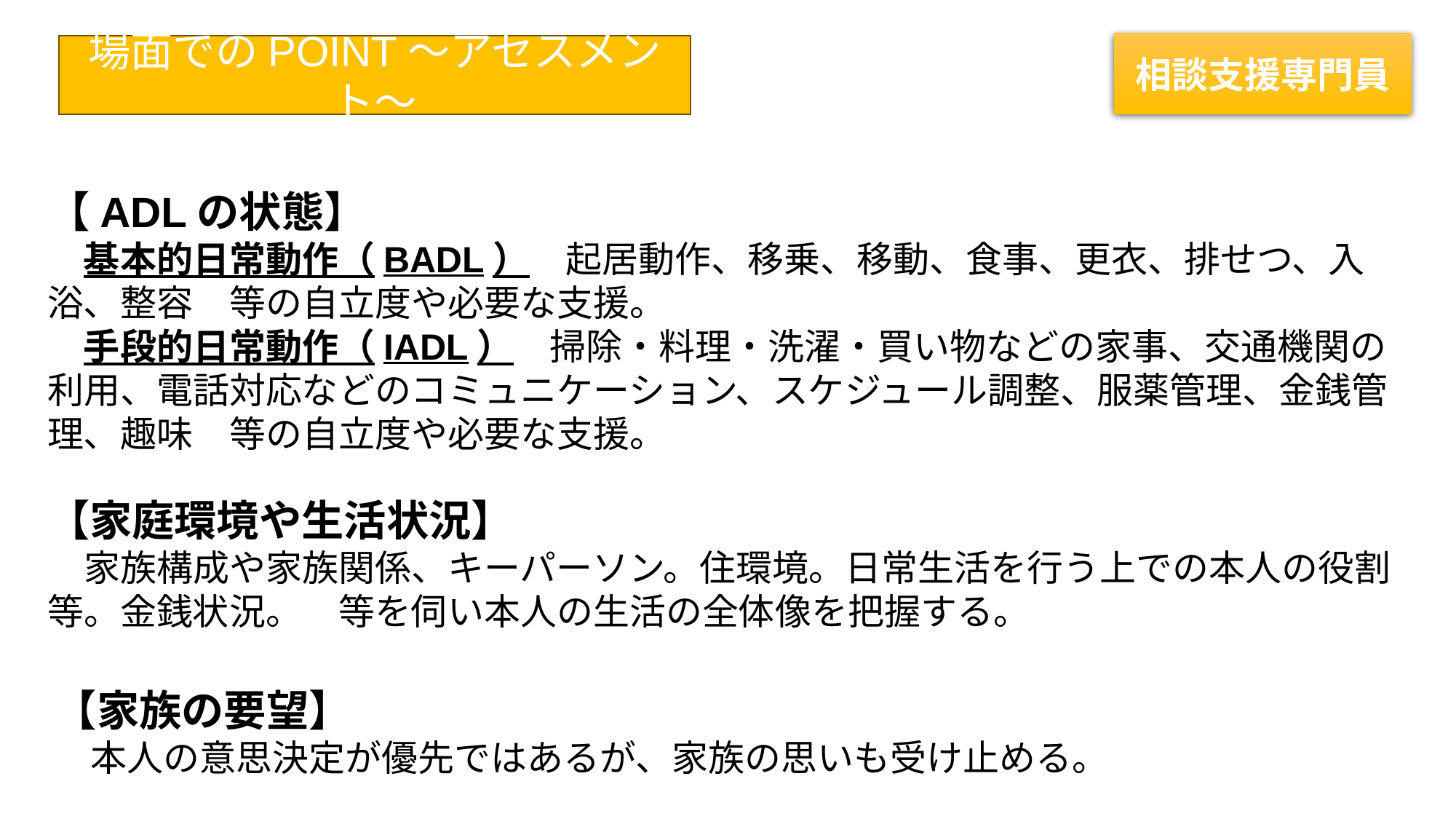

相談支援専門員
場面でのPOINT～アセスメント～
【ADLの状態】
　基本的日常動作（BADL）　起居動作、移乗、移動、食事、更衣、排せつ、入浴、整容　等の自立度や必要な支援。
　手段的日常動作（IADL）　掃除・料理・洗濯・買い物などの家事、交通機関の利用、電話対応などのコミュニケーション、スケジュール調整、服薬管理、金銭管理、趣味　等の自立度や必要な支援。
【家庭環境や生活状況】
　家族構成や家族関係、キーパーソン。住環境。日常生活を行う上での本人の役割等。金銭状況。　等を伺い本人の生活の全体像を把握する。
【家族の要望】
　本人の意思決定が優先ではあるが、家族の思いも受け止める。